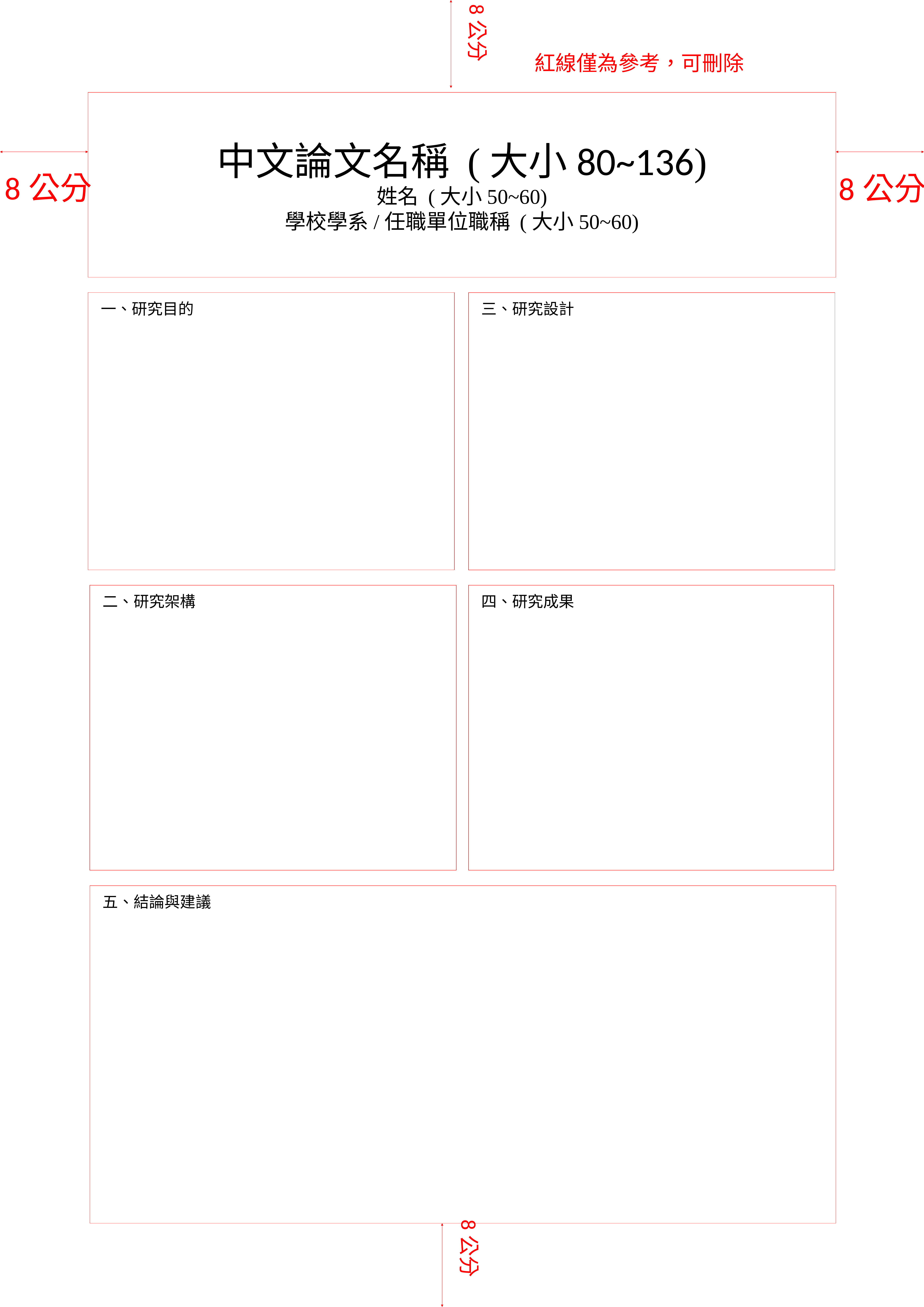

8公分
紅線僅為參考，可刪除
# 中文論文名稱 (大小80~136) 姓名 (大小50~60) 學校學系/任職單位職稱 (大小50~60)
8公分
8公分
一、研究目的

三、研究設計

二、研究架構

四、研究成果

五、結論與建議

8公分